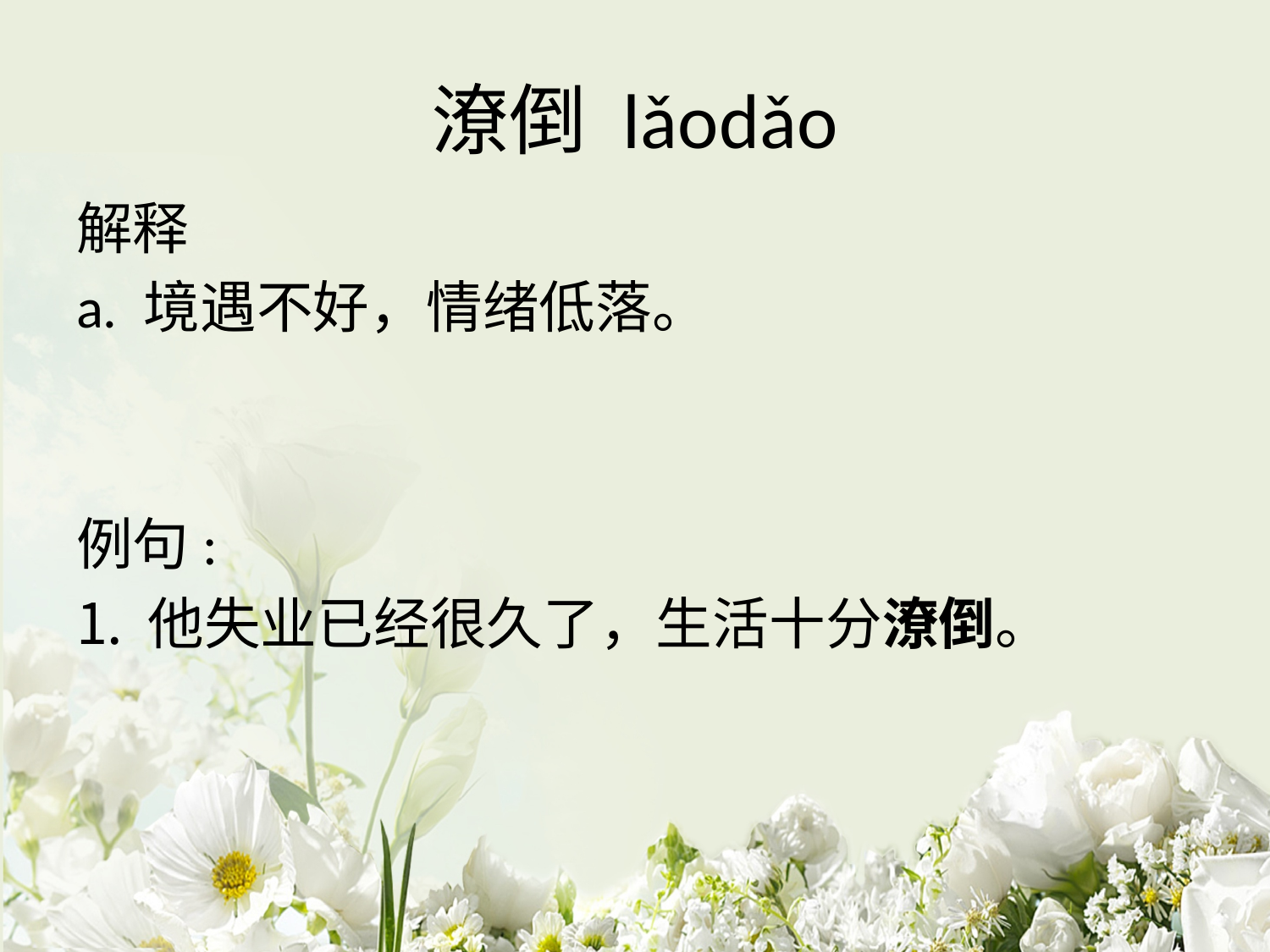

# 潦倒 lǎodǎo
解释
a. 境遇不好，情绪低落。

例句:
他失业已经很久了，生活十分潦倒。